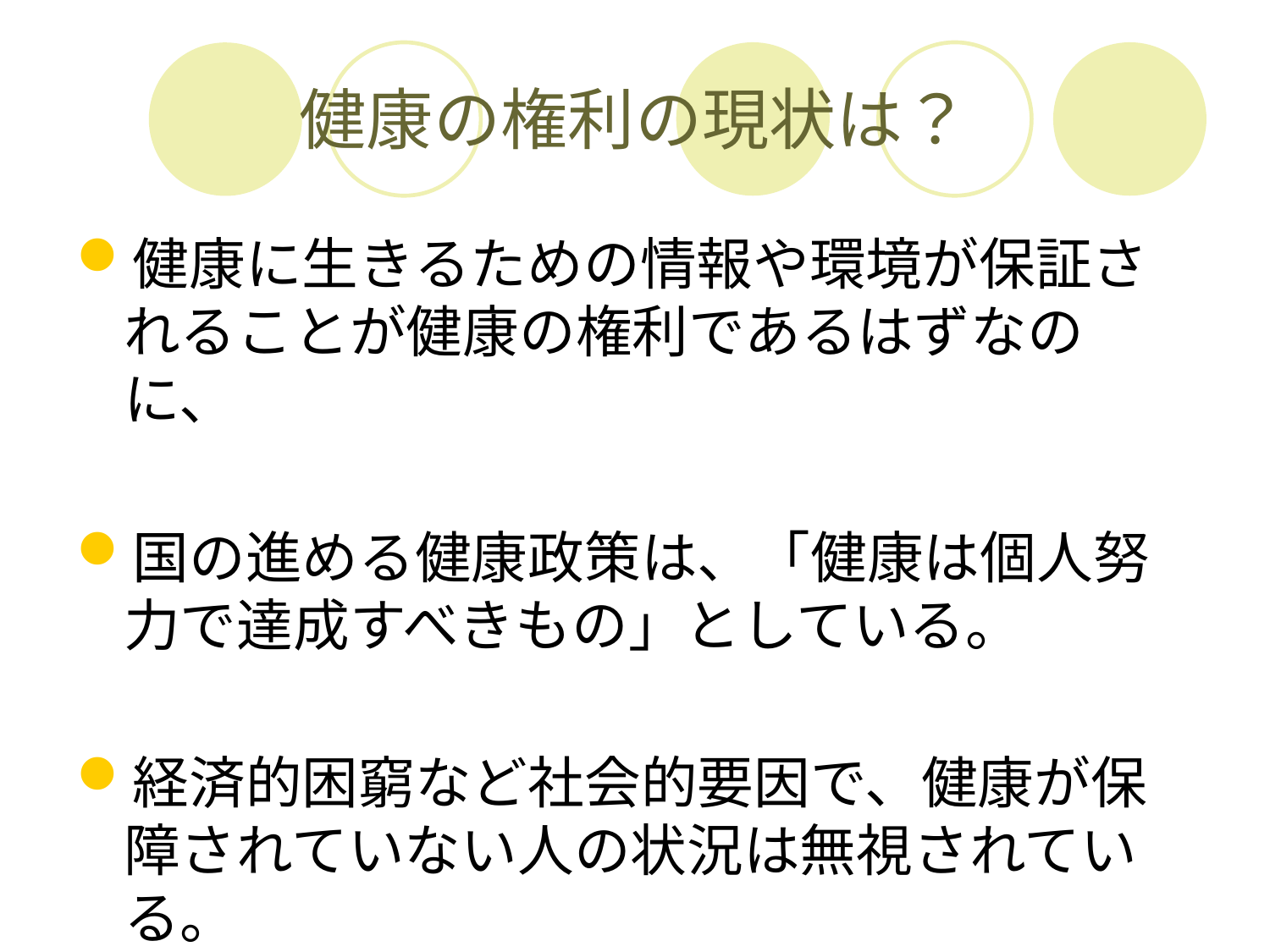

# 健康の権利の現状は？
健康に生きるための情報や環境が保証されることが健康の権利であるはずなのに、

国の進める健康政策は、「健康は個人努力で達成すべきもの」としている。

経済的困窮など社会的要因で、健康が保障されていない人の状況は無視されている。